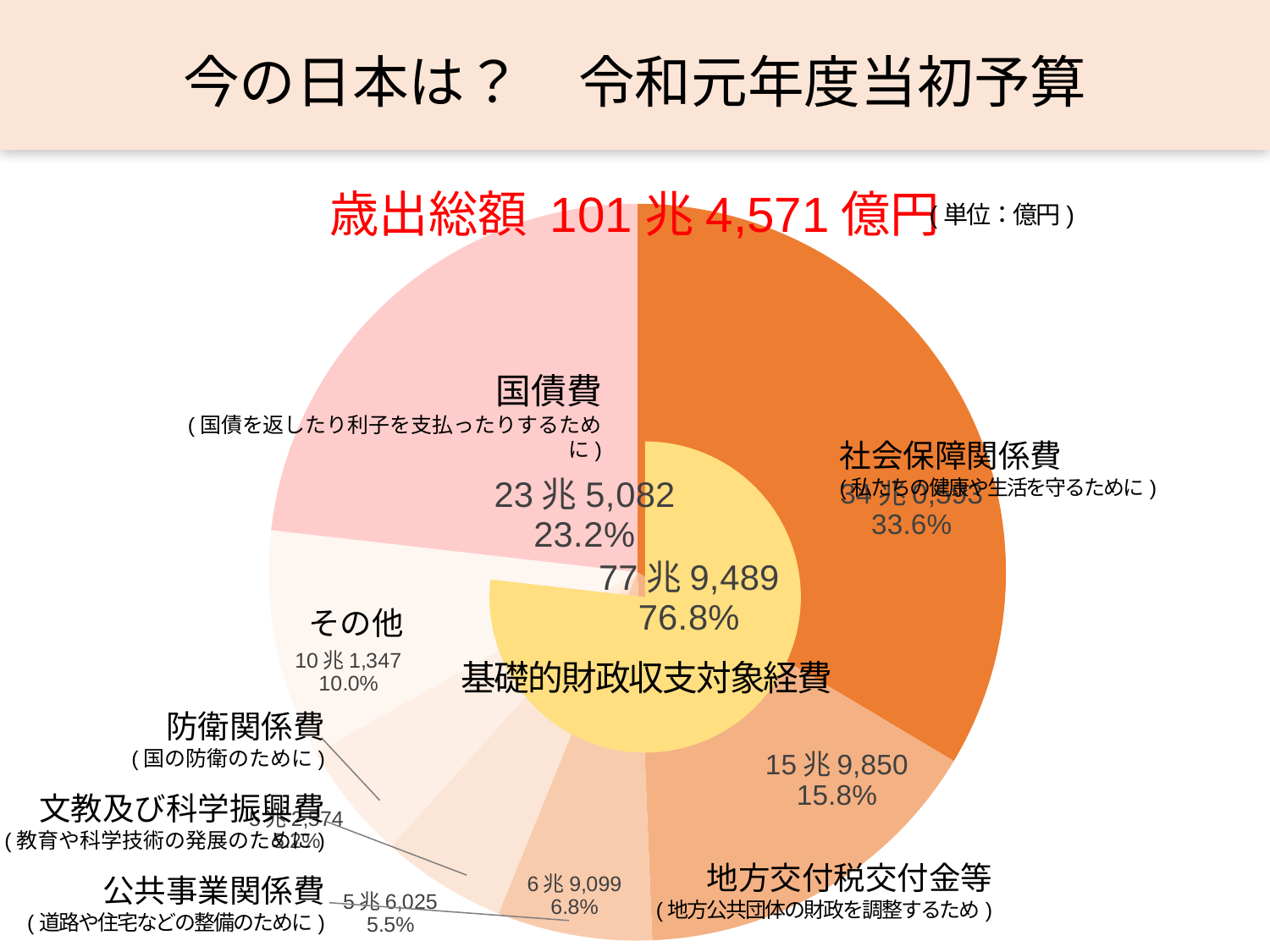

今の日本は？　令和元年度当初予算
歳出総額 101兆4,571億円
(単位：億円)

### Chart

| Category | 歳出(外側) |
|---|---|
| 34兆0,593 | 0.336 |
| 15兆9,850 | 0.158 |
| 6兆9,099 | 0.068 |
| 5兆6,025 | 0.055 |
| 5兆2,574 | 0.052 |
| 10兆1,347 | 0.1 |
| 23兆5,082 | 0.232 |
国債費
(国債を返したり利子を支払ったりするために)

### Chart

| Category | 歳出(内側) |
|---|---|
| 77兆9,489 | 0.768 |
| 23兆5,082 | 0.232 |
社会保障関係費
(私たちの健康や生活を守るために)
その他
基礎的財政収支対象経費
防衛関係費
(国の防衛のために)
 文教及び科学振興費
(教育や科学技術の発展のために)
地方交付税交付金等
(地方公共団体の財政を調整するため)
 公共事業関係費
(道路や住宅などの整備のために)